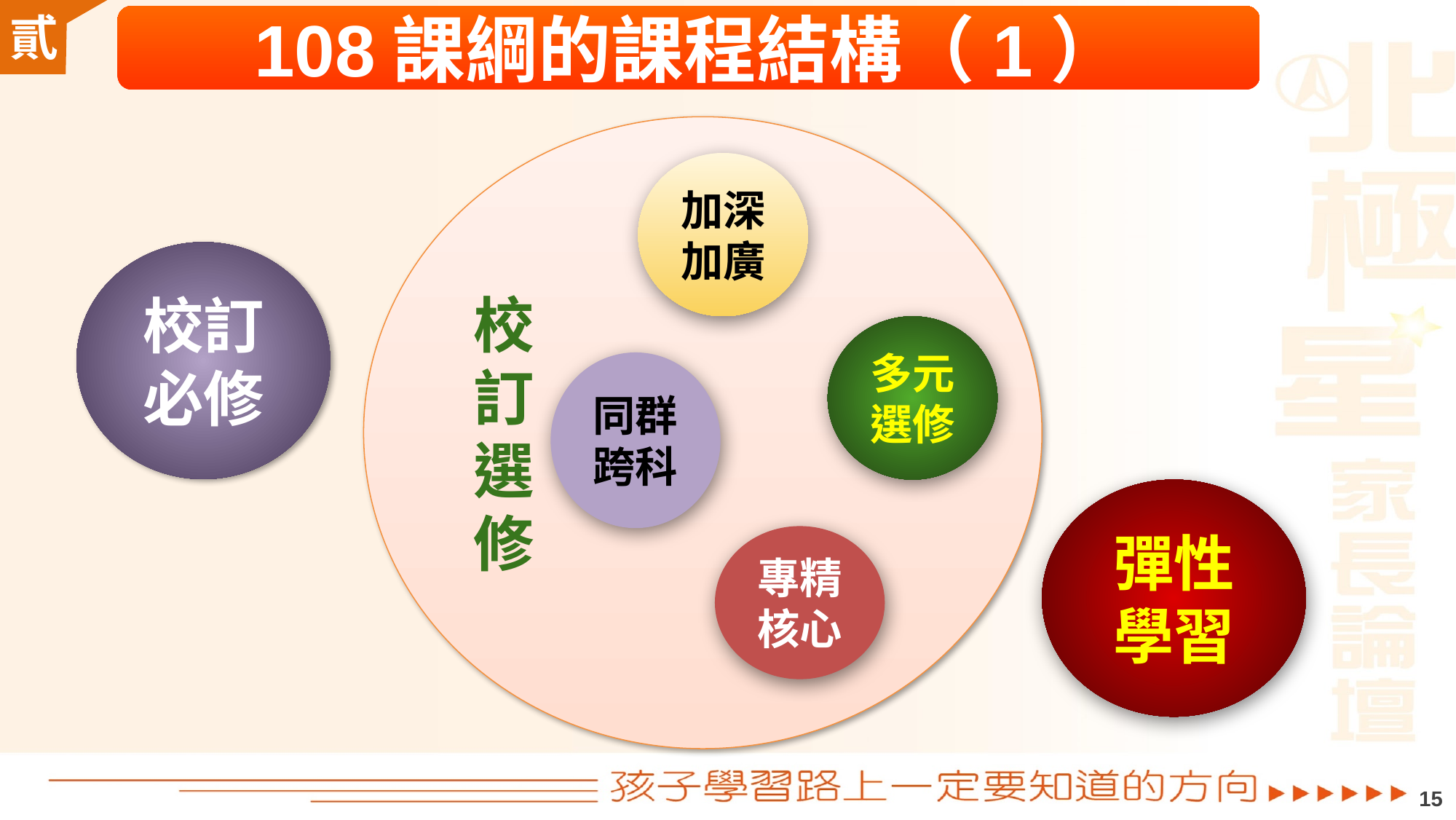

108課綱的課程結構（1）
校
訂
選
修
加深加廣
校訂必修
多元選修
同群跨科
彈性學習
專精核心
15